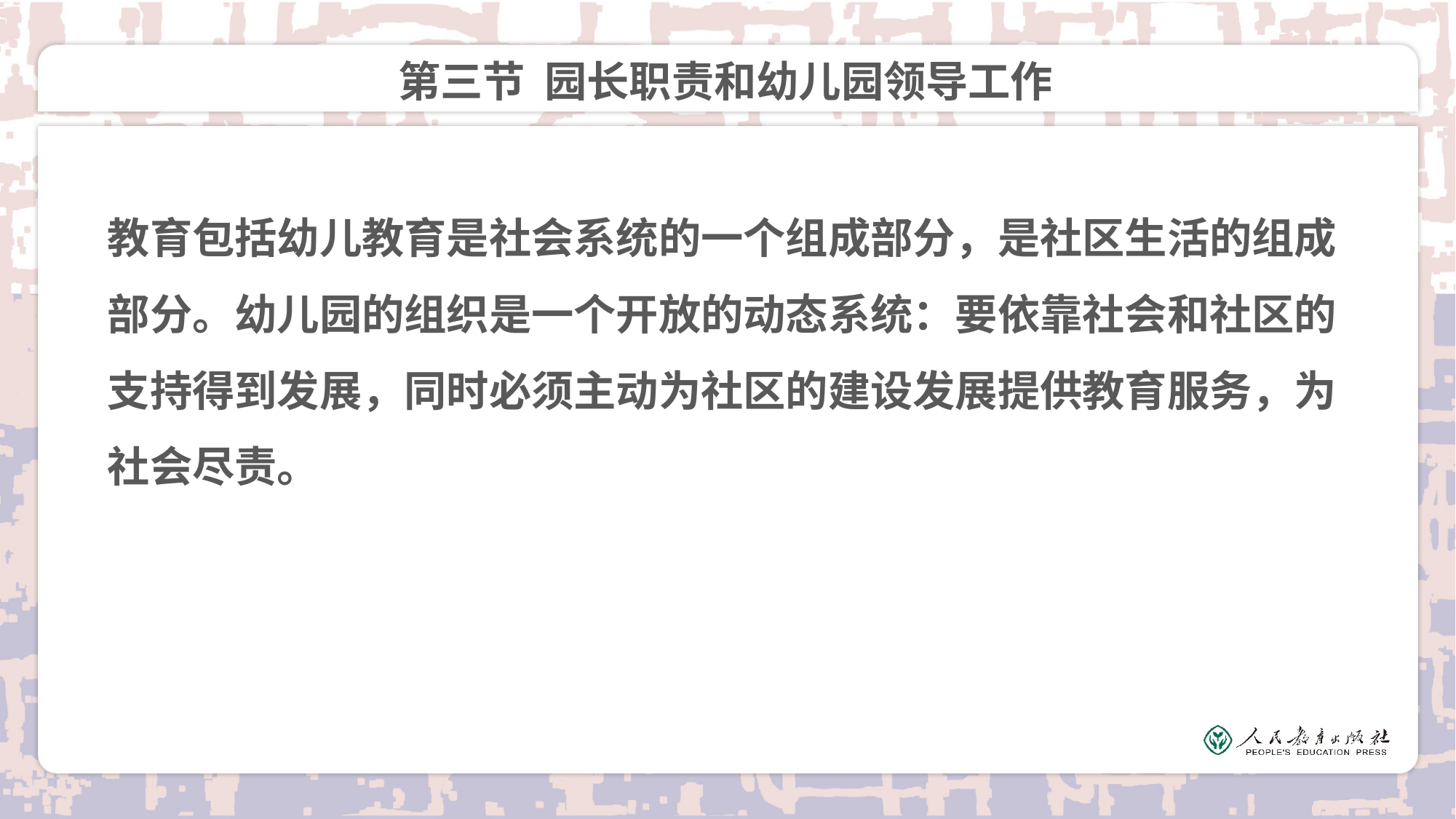

# 第三节  园长职责和幼儿园领导工作
教育包括幼儿教育是社会系统的一个组成部分，是社区生活的组成部分。幼儿园的组织是一个开放的动态系统：要依靠社会和社区的支持得到发展，同时必须主动为社区的建设发展提供教育服务，为社会尽责。